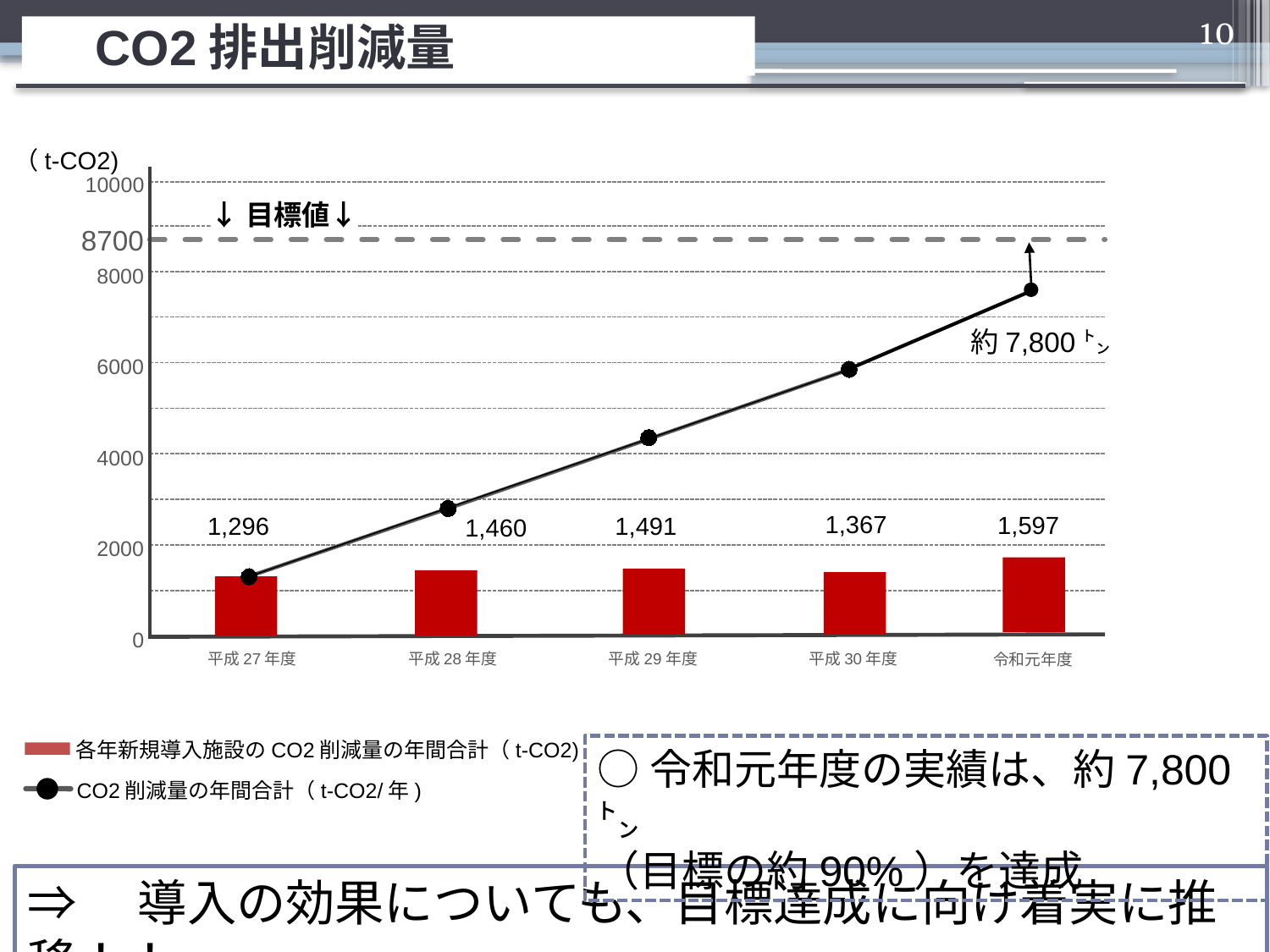

10
　CO2排出削減量
（t-CO2)
10000

↓目標値↓
8700

8000

約7,800㌧
6000

4000

1,367
1,597
1,491
1,296
1,460
2000

0

平成27年度
平成28年度
平成29年度
平成30年度
令和元年度
○令和元年度の実績は、約7,800㌧
（目標の約90%）を達成
各年新規導入施設のCO2削減量の年間合計（t-CO2)

CO2削減量の年間合計（t-CO2/年)

⇒　導入の効果についても、目標達成に向け着実に推移！！